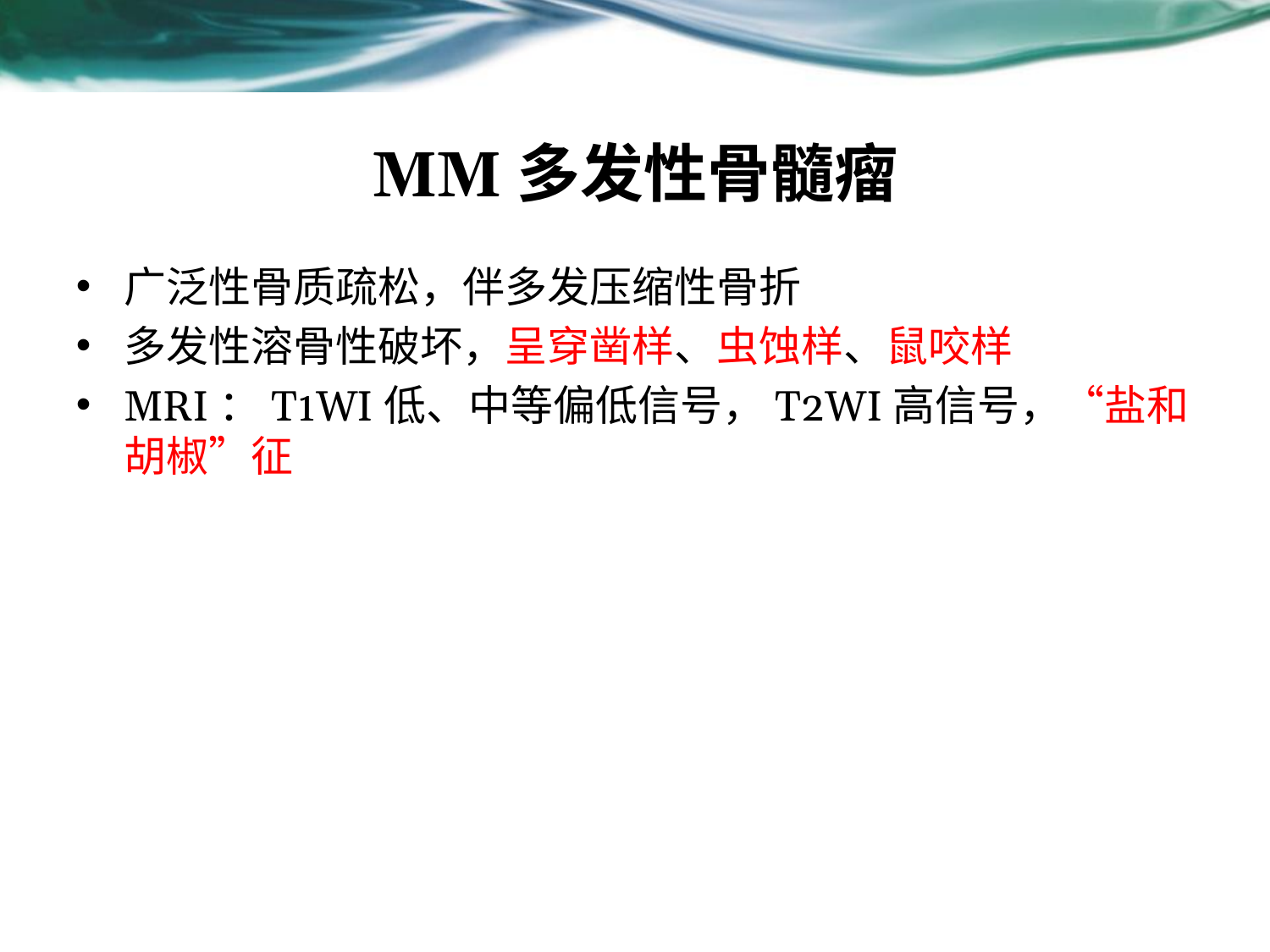

# MM多发性骨髓瘤
广泛性骨质疏松，伴多发压缩性骨折
多发性溶骨性破坏，呈穿凿样、虫蚀样、鼠咬样
MRI：T1WI低、中等偏低信号，T2WI高信号，“盐和胡椒”征